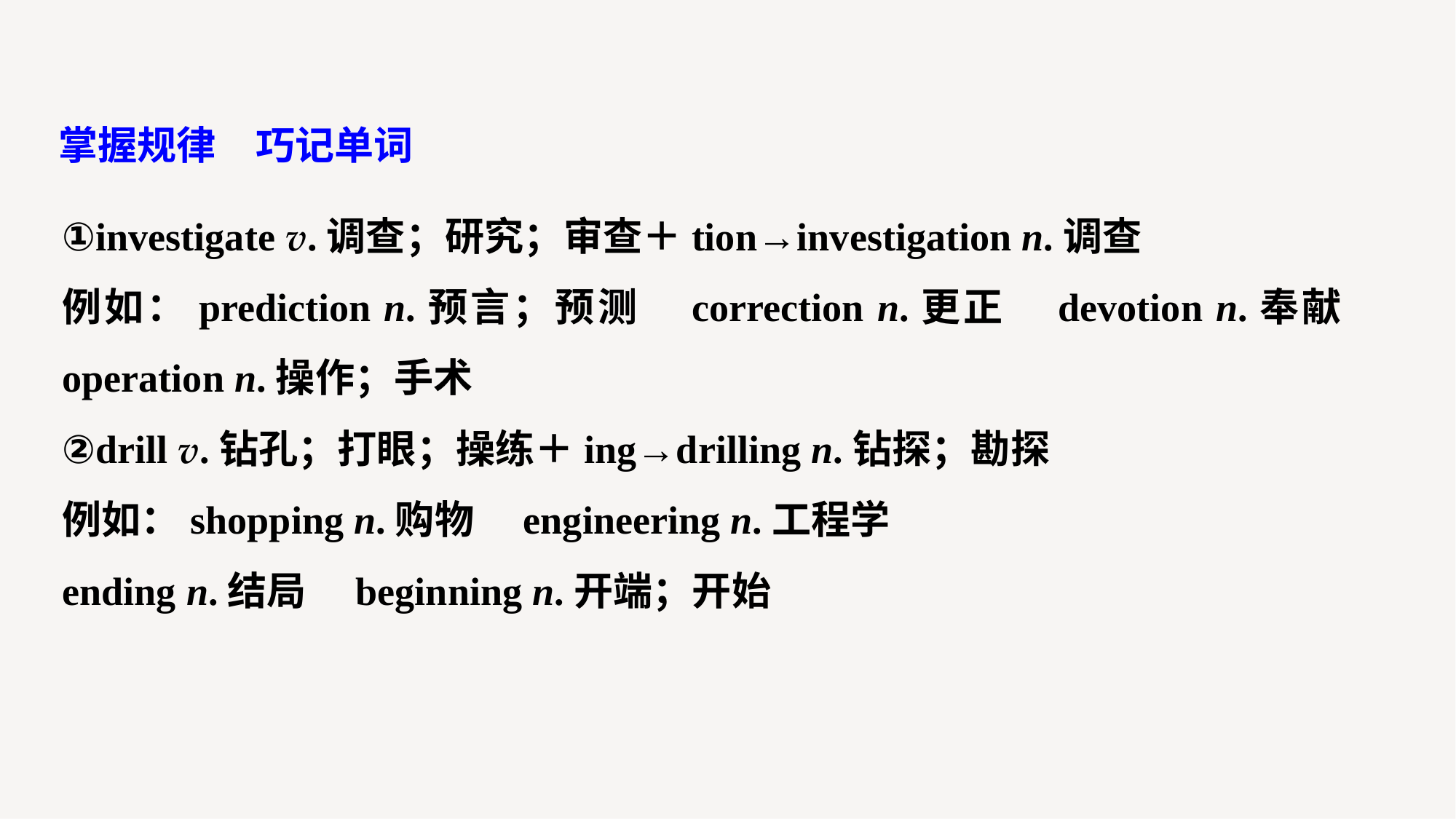

掌握规律　巧记单词
①investigate v.调查；研究；审查＋tion→investigation n.调查
例如：prediction n.预言；预测　correction n.更正　devotion n.奉献　operation n.操作；手术
②drill v.钻孔；打眼；操练＋ing→drilling n.钻探；勘探
例如：shopping n.购物　engineering n.工程学
ending n.结局　beginning n.开端；开始